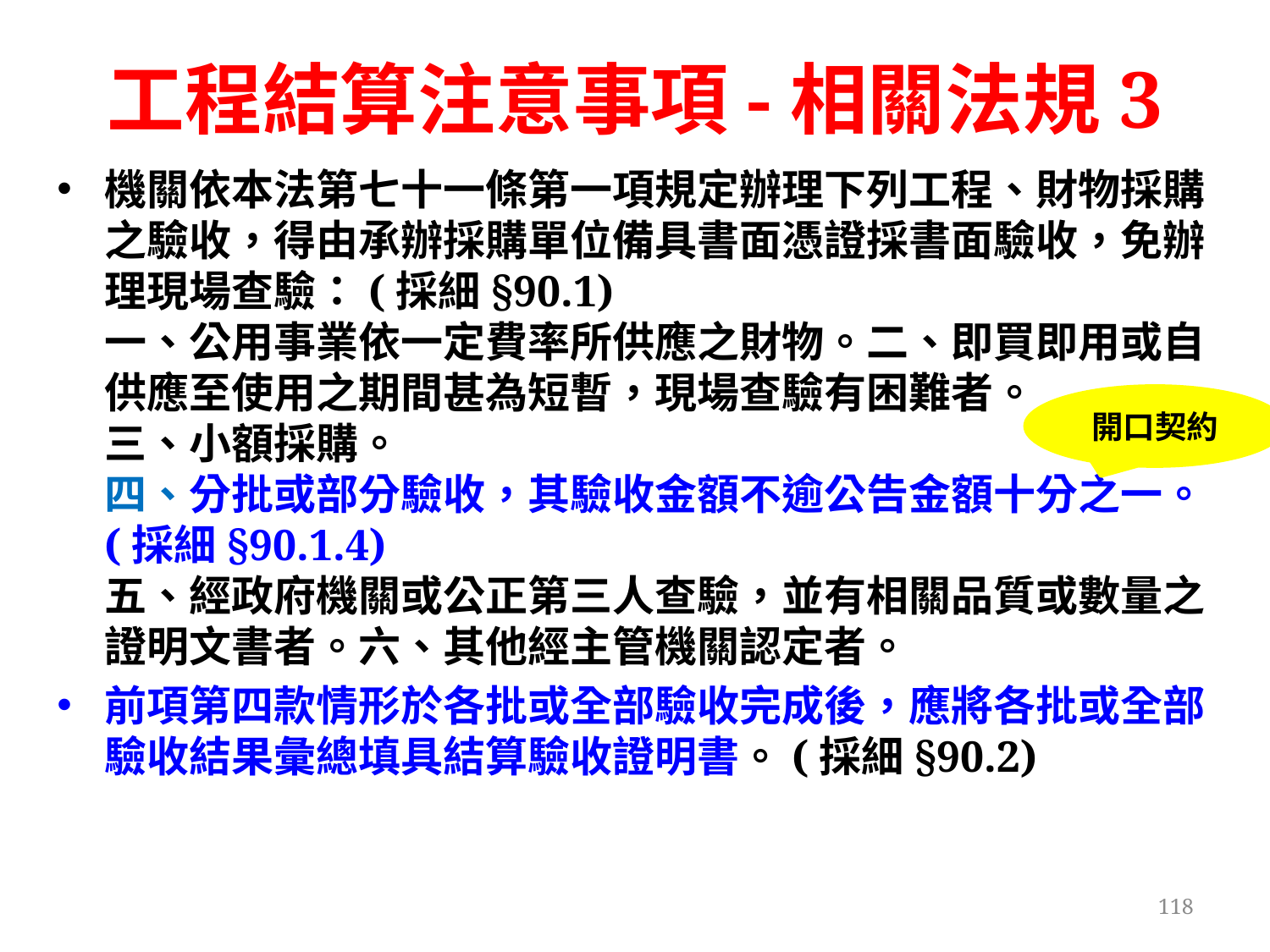

# 工程結算注意事項-相關法規3
機關依本法第七十一條第一項規定辦理下列工程、財物採購之驗收，得由承辦採購單位備具書面憑證採書面驗收，免辦理現場查驗：(採細§90.1)
一、公用事業依一定費率所供應之財物。二、即買即用或自供應至使用之期間甚為短暫，現場查驗有困難者。
三、小額採購。
四、分批或部分驗收，其驗收金額不逾公告金額十分之一。(採細§90.1.4)
五、經政府機關或公正第三人查驗，並有相關品質或數量之證明文書者。六、其他經主管機關認定者。
前項第四款情形於各批或全部驗收完成後，應將各批或全部驗收結果彙總填具結算驗收證明書。(採細§90.2)
開口契約
118